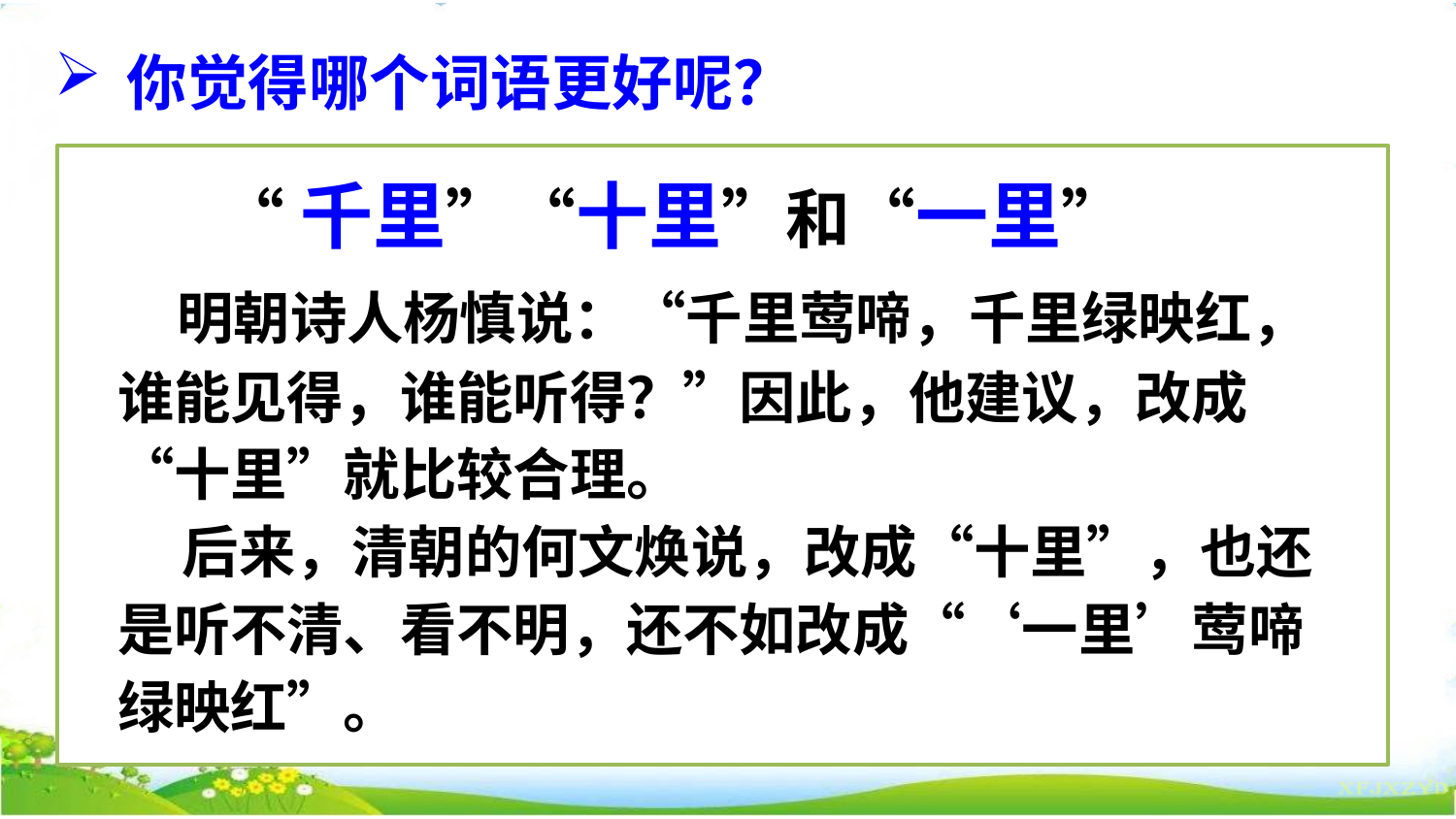

你觉得哪个词语更好呢？

        “千里”“十里”和“一里”
   明朝诗人杨慎说：“千里莺啼，千里绿映红，谁能见得，谁能听得？”因此，他建议，改成“十里”就比较合理。
    后来，清朝的何文焕说，改成“十里”，也还是听不清、看不明，还不如改成“‘一里’莺啼绿映红”。